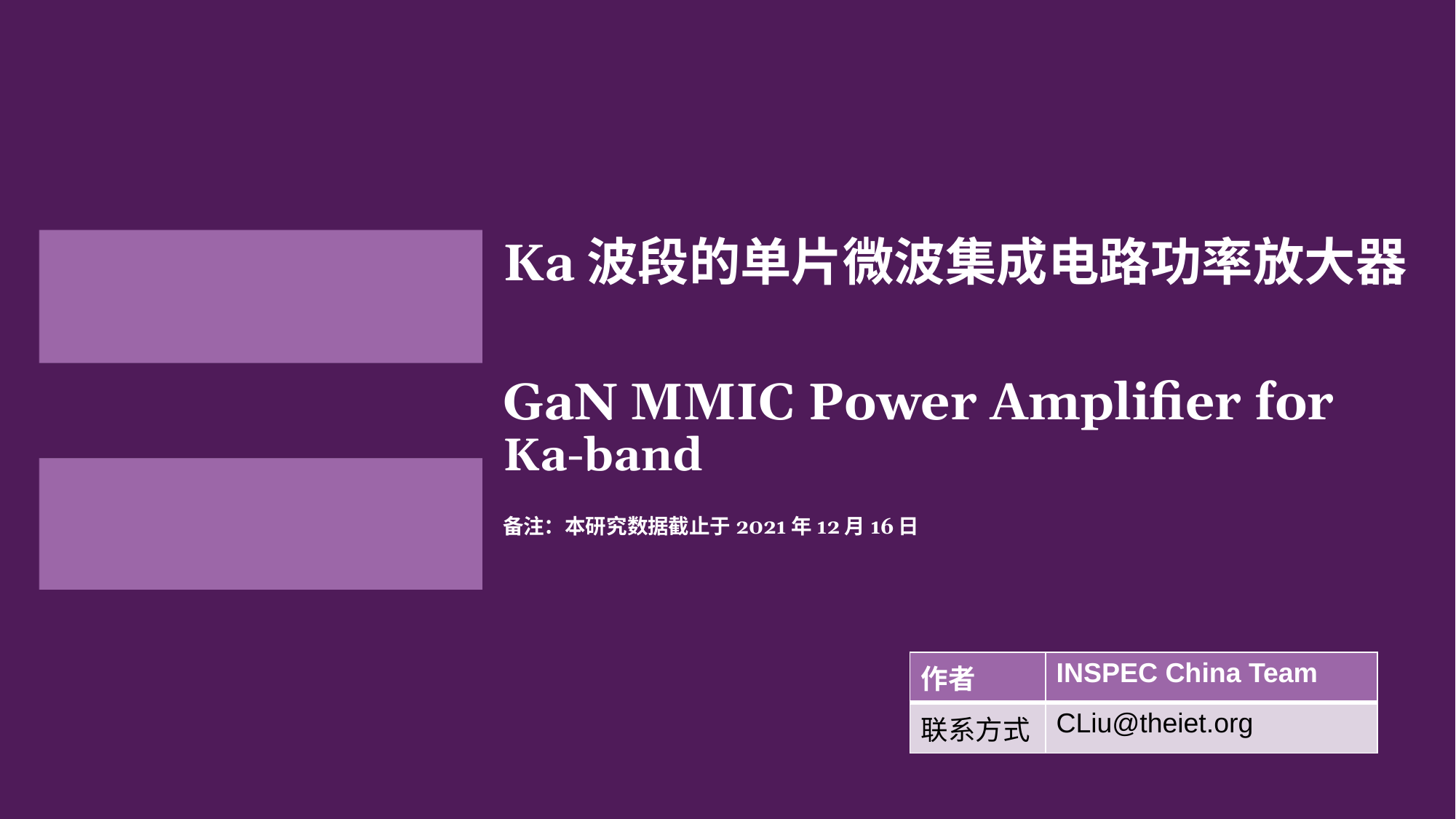

Ka波段的单片微波集成电路功率放大器

GaN MMIC Power Amplifier for Ka-band
备注：本研究数据截止于2021年12月16日
| 作者 | INSPEC China Team |
| --- | --- |
| 联系方式 | CLiu@theiet.org |